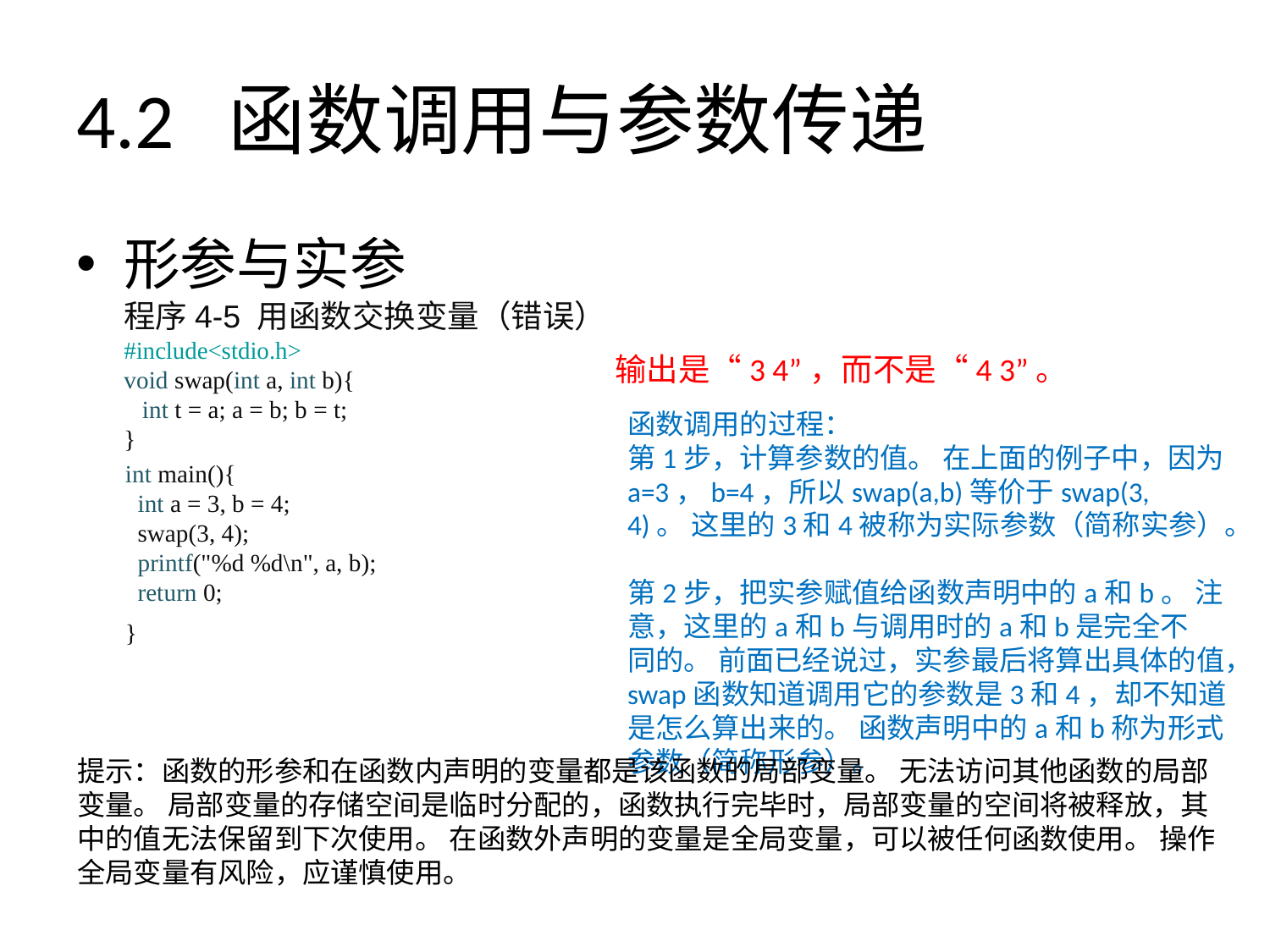

# 4.2  函数调用与参数传递
形参与实参
程序4-5 用函数交换变量（错误）
#include<stdio.h>
void swap(int a, int b){
   int t = a; a = b; b = t;
}
        int main(){
          int a = 3, b = 4;
          swap(3, 4);
          printf("%d %d\n", a, b);
          return 0;
        }
输出是“3 4”，而不是“4 3”。
函数调用的过程：
第1步，计算参数的值。 在上面的例子中，因为a=3，b=4，所以swap(a,b)等价于swap(3,
4)。 这里的3和4被称为实际参数（简称实参）。
第2步，把实参赋值给函数声明中的a和b。 注意，这里的a和b与调用时的a和b是完全不
同的。 前面已经说过，实参最后将算出具体的值，swap函数知道调用它的参数是3和4，却不知道是怎么算出来的。 函数声明中的a和b称为形式参数（简称形参）。
提示：函数的形参和在函数内声明的变量都是该函数的局部变量。 无法访问其他函数的局部变量。 局部变量的存储空间是临时分配的，函数执行完毕时，局部变量的空间将被释放，其中的值无法保留到下次使用。 在函数外声明的变量是全局变量，可以被任何函数使用。 操作全局变量有风险，应谨慎使用。